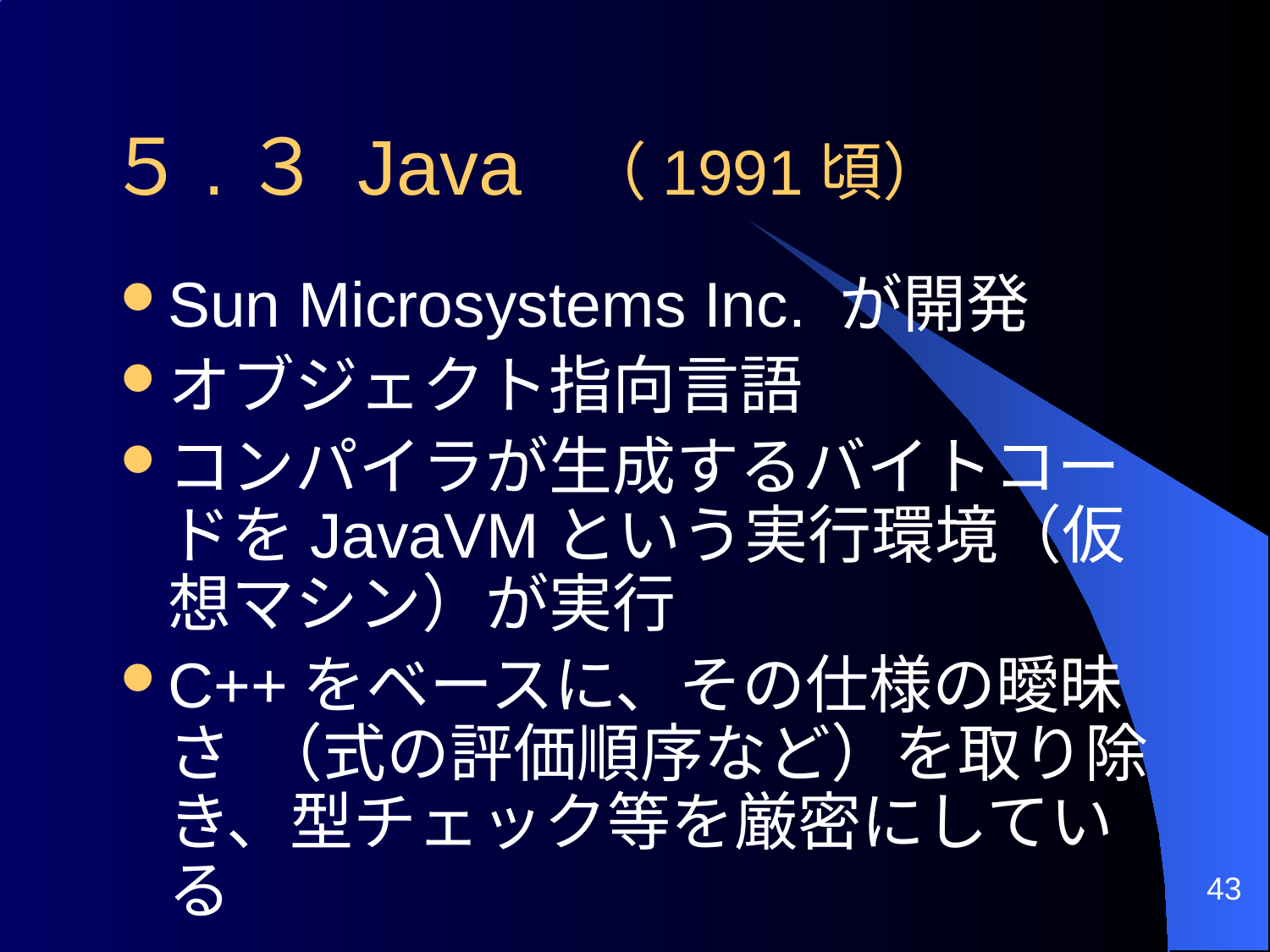

# ５.３ Java  （1991頃）
Sun Microsystems Inc. が開発
オブジェクト指向言語
コンパイラが生成するバイトコードをJavaVMという実行環境（仮想マシン）が実行
C++をベースに、その仕様の曖昧さ  （式の評価順序など）を取り除き、型チェック等を厳密にしている
43